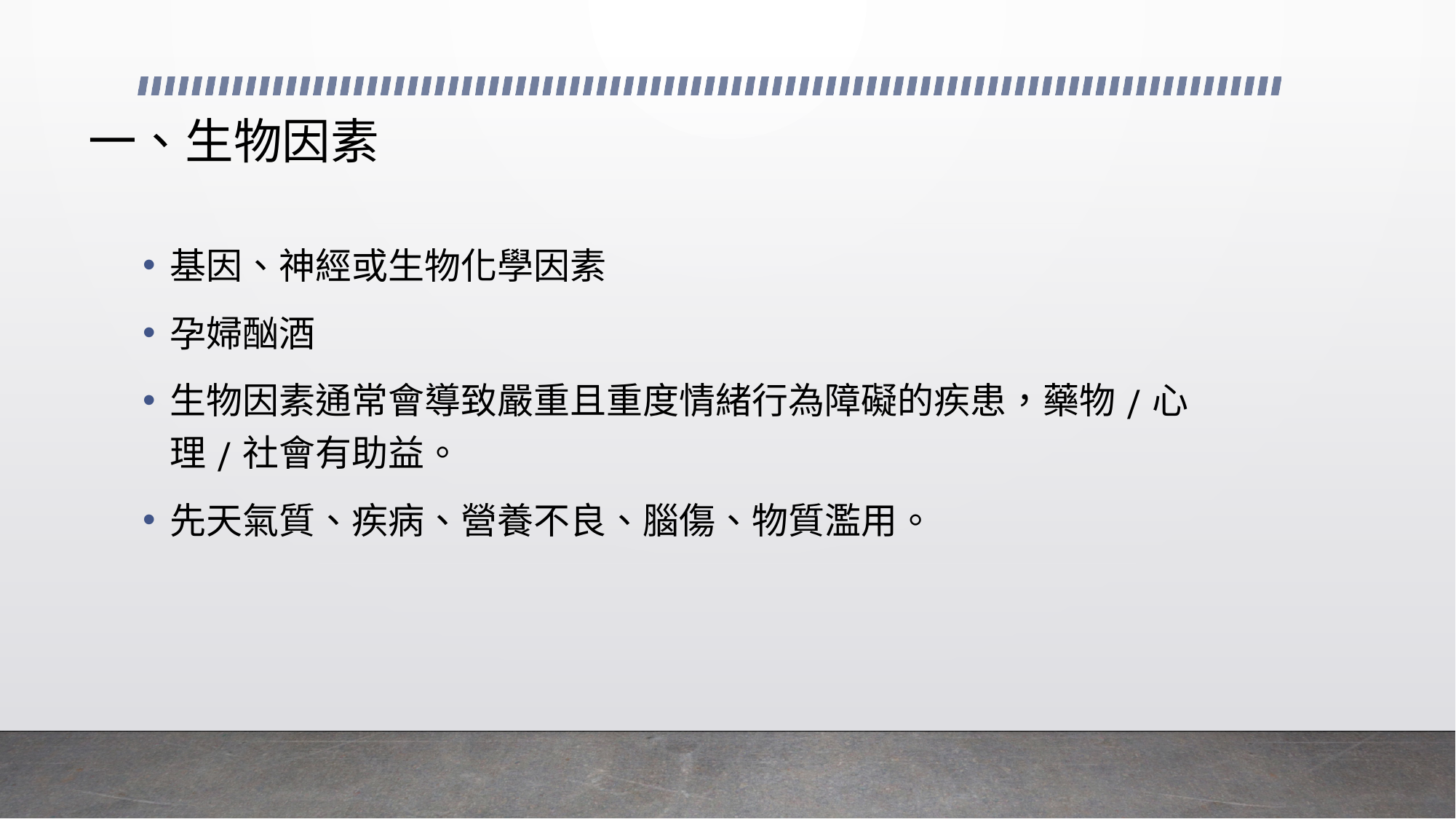

# 一、生物因素
基因、神經或生物化學因素
孕婦酗酒
生物因素通常會導致嚴重且重度情緒行為障礙的疾患，藥物/心理/社會有助益。
先天氣質、疾病、營養不良、腦傷、物質濫用。